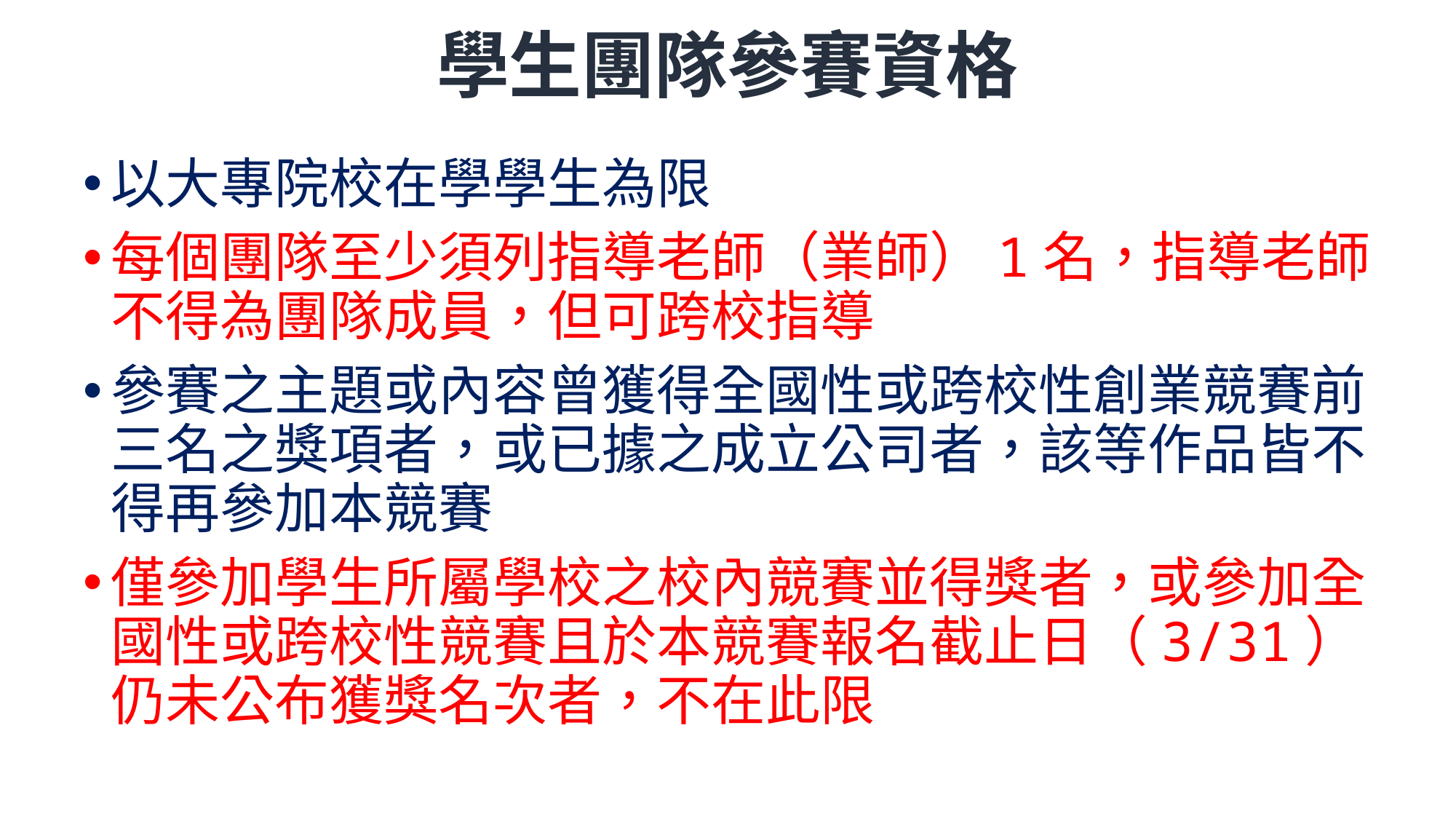

# 學生團隊參賽資格
以大專院校在學學生為限
每個團隊至少須列指導老師（業師）1名，指導老師不得為團隊成員，但可跨校指導
參賽之主題或內容曾獲得全國性或跨校性創業競賽前三名之獎項者，或已據之成立公司者，該等作品皆不得再參加本競賽
僅參加學生所屬學校之校內競賽並得獎者，或參加全國性或跨校性競賽且於本競賽報名截止日（3/31）仍未公布獲獎名次者，不在此限